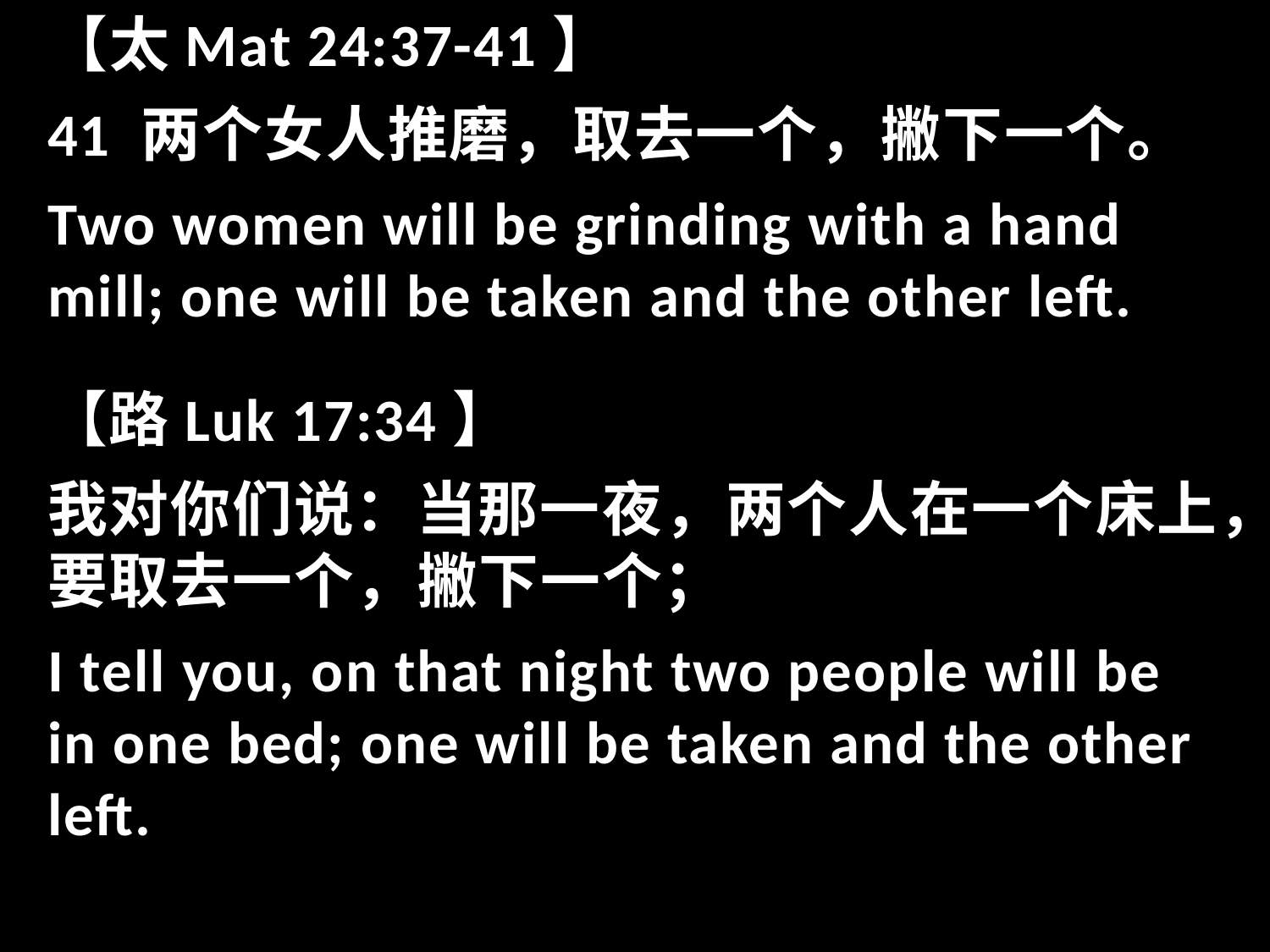

【太Mat 24:37-41】
41 两个女人推磨，取去一个，撇下一个。
Two women will be grinding with a hand mill; one will be taken and the other left.

【路Luk 17:34】
我对你们说：当那一夜，两个人在一个床上，要取去一个，撇下一个；
I tell you, on that night two people will be in one bed; one will be taken and the other left.